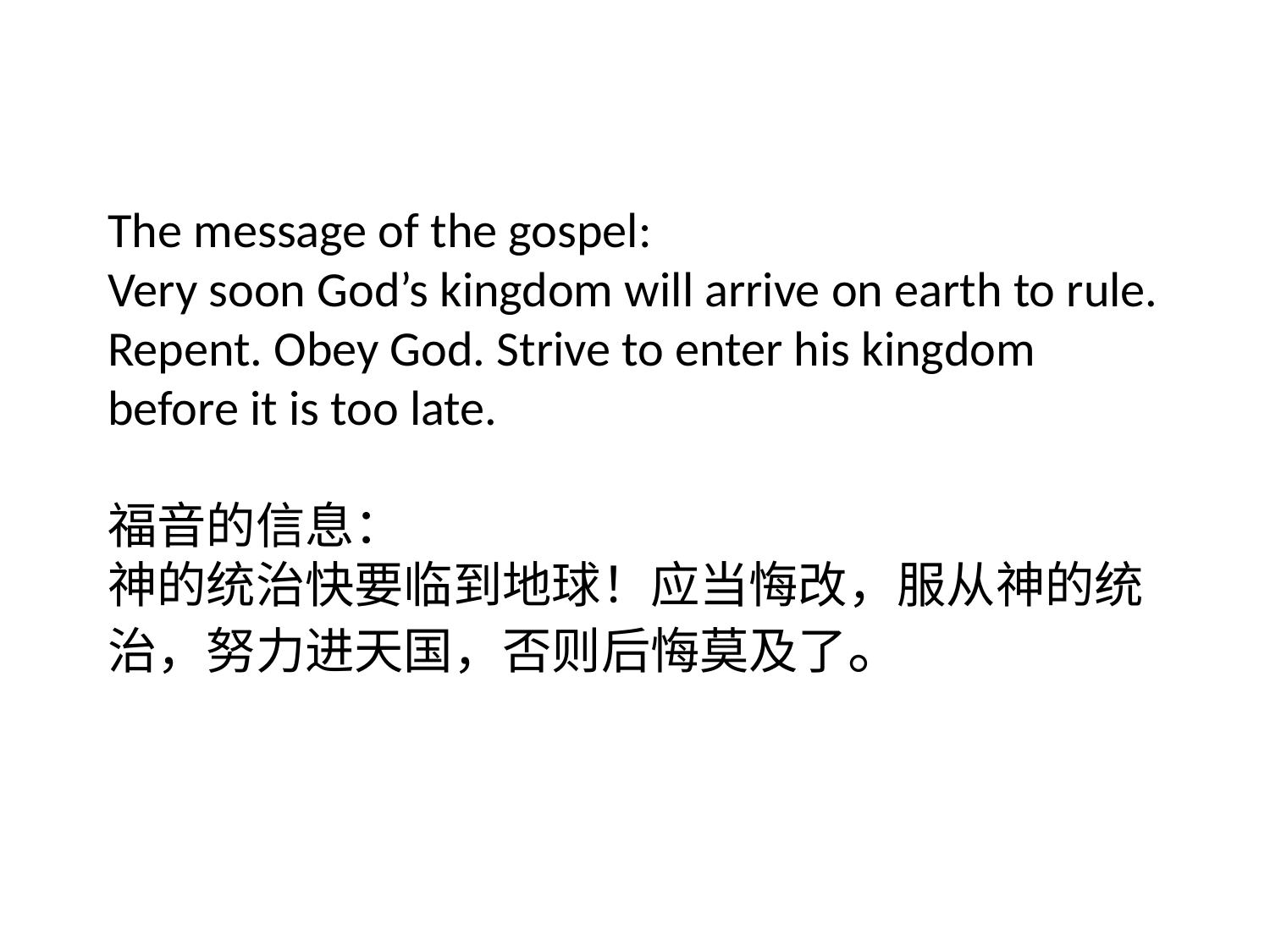

# The message of the gospel: Very soon God’s kingdom will arrive on earth to rule. Repent. Obey God. Strive to enter his kingdom before it is too late. 福音的信息： 神的统治快要临到地球！应当悔改，服从神的统治，努力进天国，否则后悔莫及了。